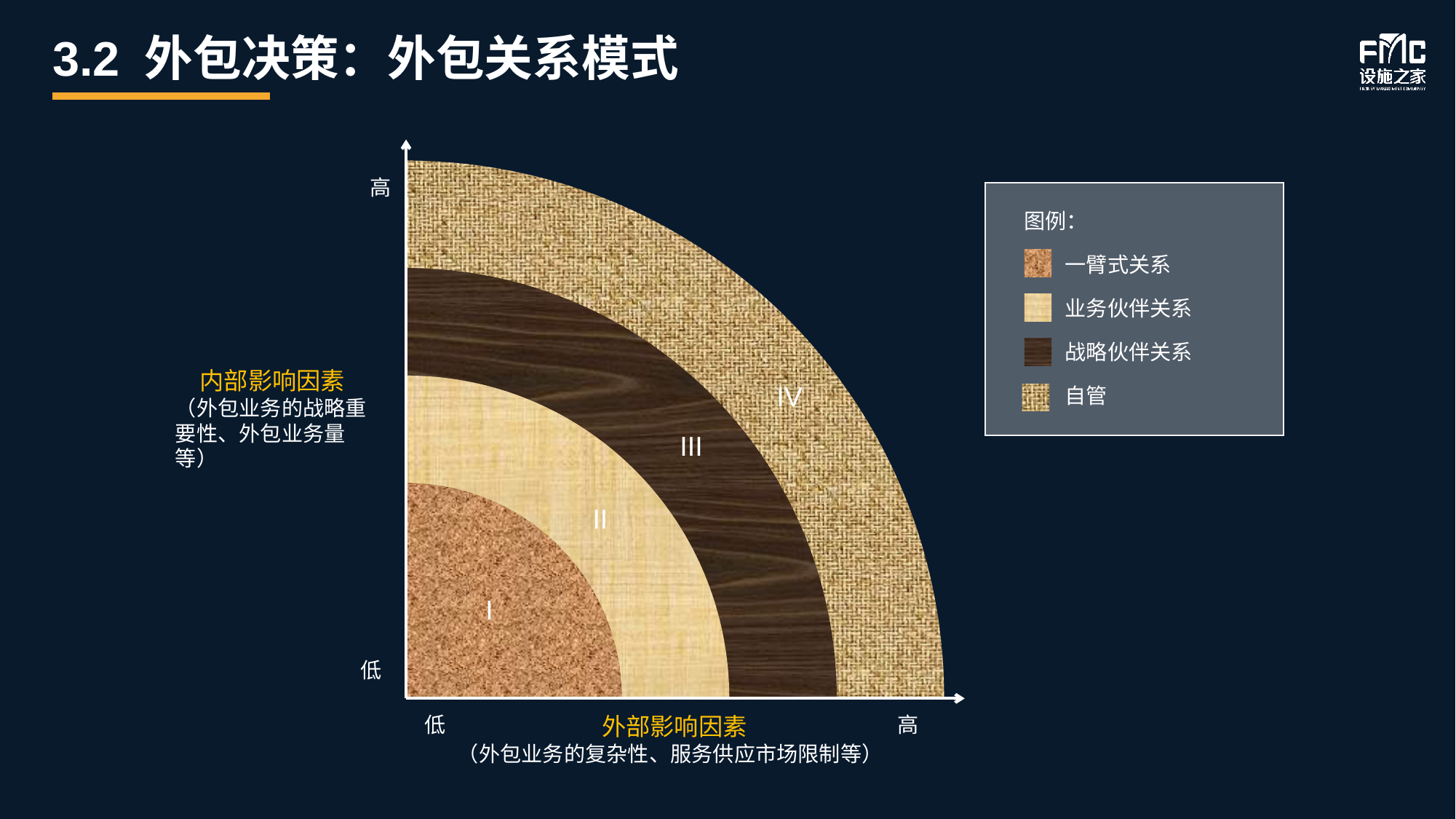

# 3.2 外包决策：外包关系模式

高

图例：
一臂式关系
业务伙伴关系
战略伙伴关系
自管

内部影响因素
（外包业务的战略重要性、外包业务量等）
IV

III

II
I
低
低
外部影响因素
（外包业务的复杂性、服务供应市场限制等）
高